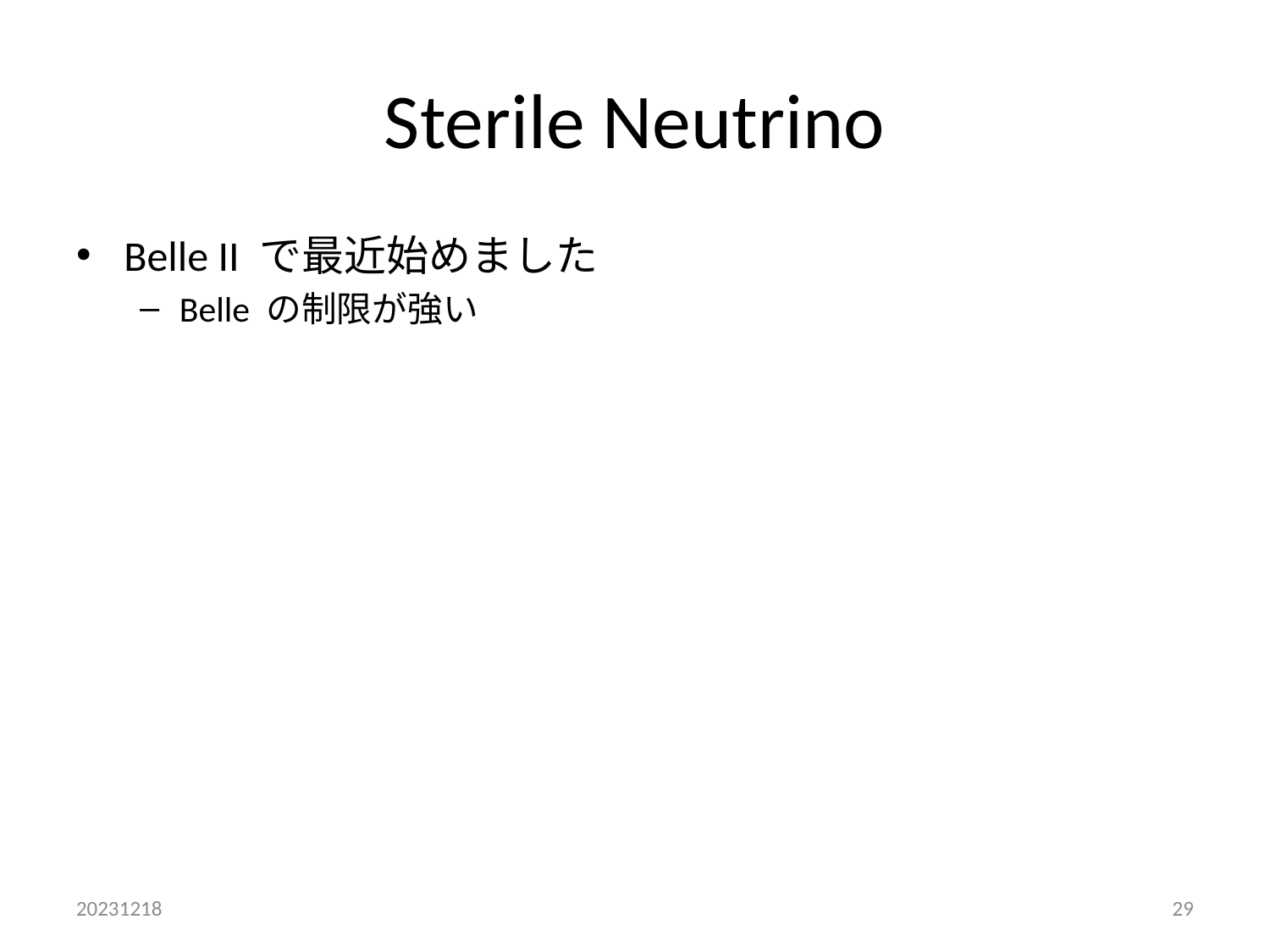

# Sterile Neutrino
Belle II で最近始めました
Belle の制限が強い
20231218
29